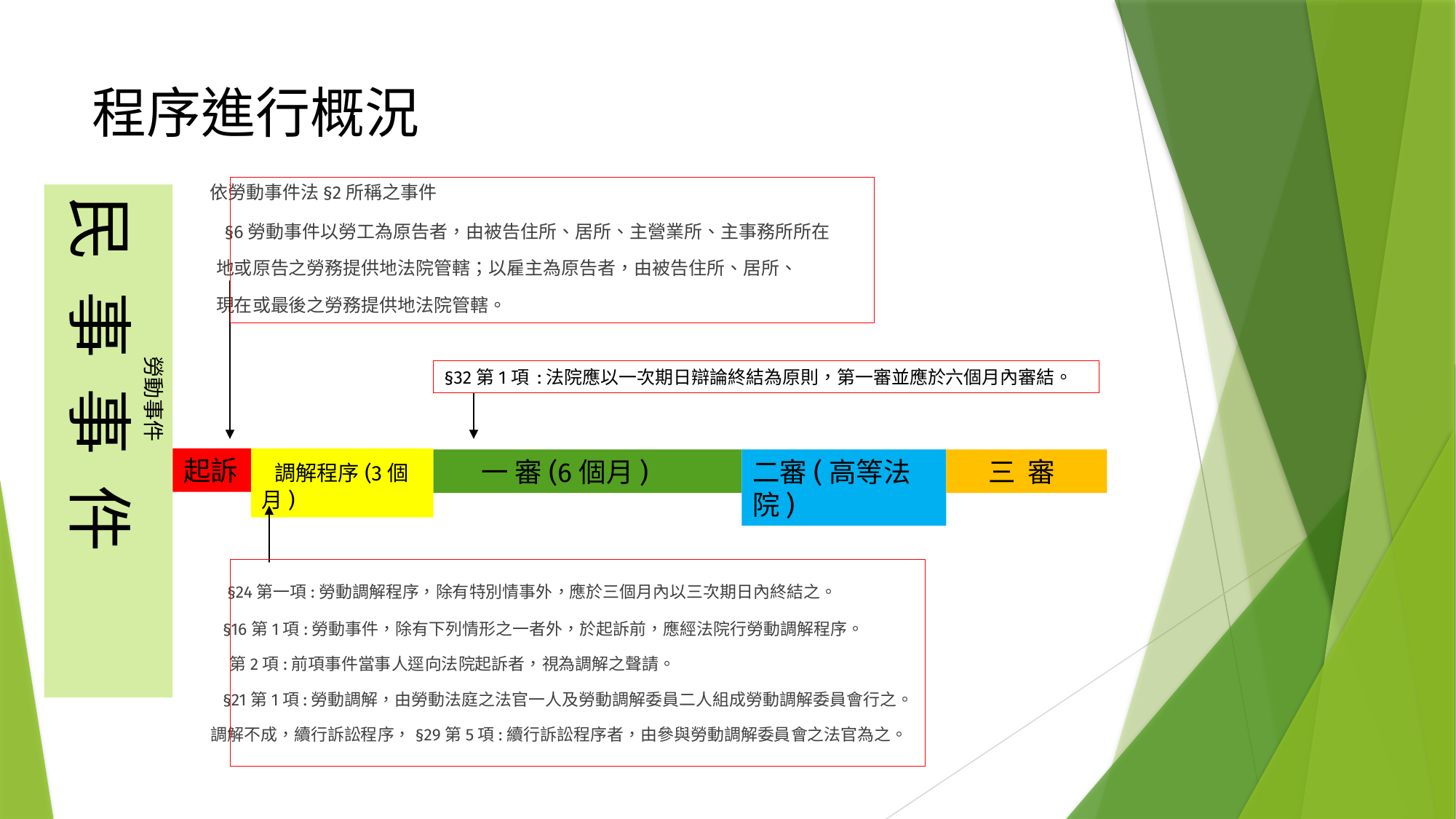

# 程序進行概況
                  依勞動事件法§2所稱之事件
                           §6勞動事件以勞工為原告者，由被告住所、居所、主營業所、主事務所所在
                              地或原告之勞務提供地法院管轄；以雇主為原告者，由被告住所、居所、
                              現在或最後之勞務提供地法院管轄。

                   §24第一項:勞動調解程序，除有特別情事外，應於三個月內以三次期日內終結之。
                              §16第1項:勞動事件，除有下列情形之一者外，於起訴前，應經法院行勞動調解程序。
                                   第2項:前項事件當事人逕向法院起訴者，視為調解之聲請。
                              §21第1項:勞動調解，由勞動法庭之法官一人及勞動調解委員二人組成勞動調解委員會行之。
                              調解不成，續行訴訟程序，§29第5項:續行訴訟程序者，由參與勞動調解委員會之法官為之。

                                 勞動事件
民  事  事  件
§32第1項 :法院應以一次期日辯論終結為原則，第一審並應於六個月內審結。
起訴
 調解程序(3個月)
     一 審(6個月)
二審(高等法院)
    三  審